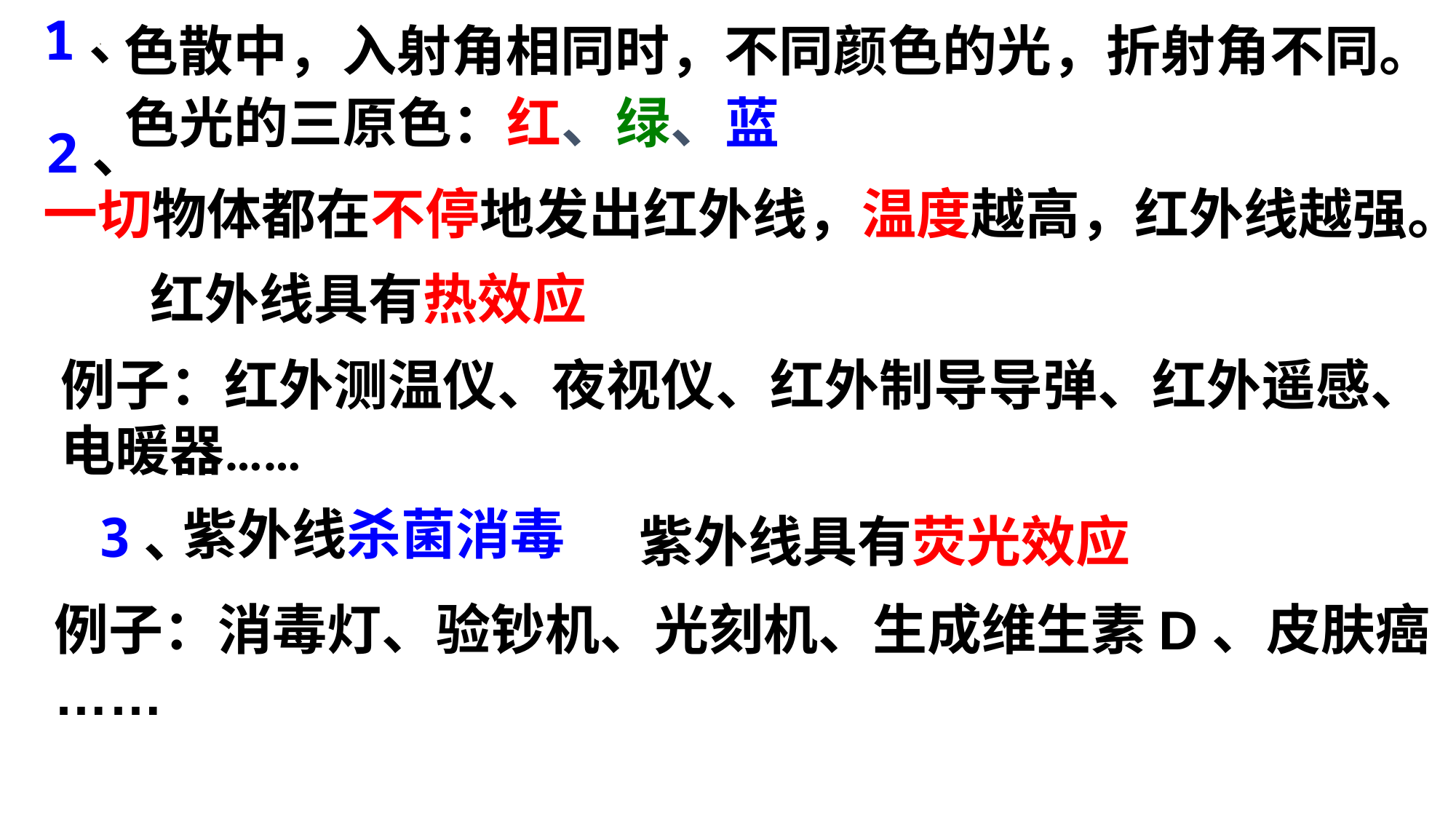

1、
色散中，入射角相同时，不同颜色的光，折射角不同。
色光的三原色：红、绿、蓝
2、
一切物体都在不停地发出红外线，温度越高，红外线越强。
红外线具有热效应
例子：红外测温仪、夜视仪、红外制导导弹、红外遥感、电暖器……
紫外线杀菌消毒
3、
紫外线具有荧光效应
例子：消毒灯、验钞机、光刻机、生成维生素D、皮肤癌
……